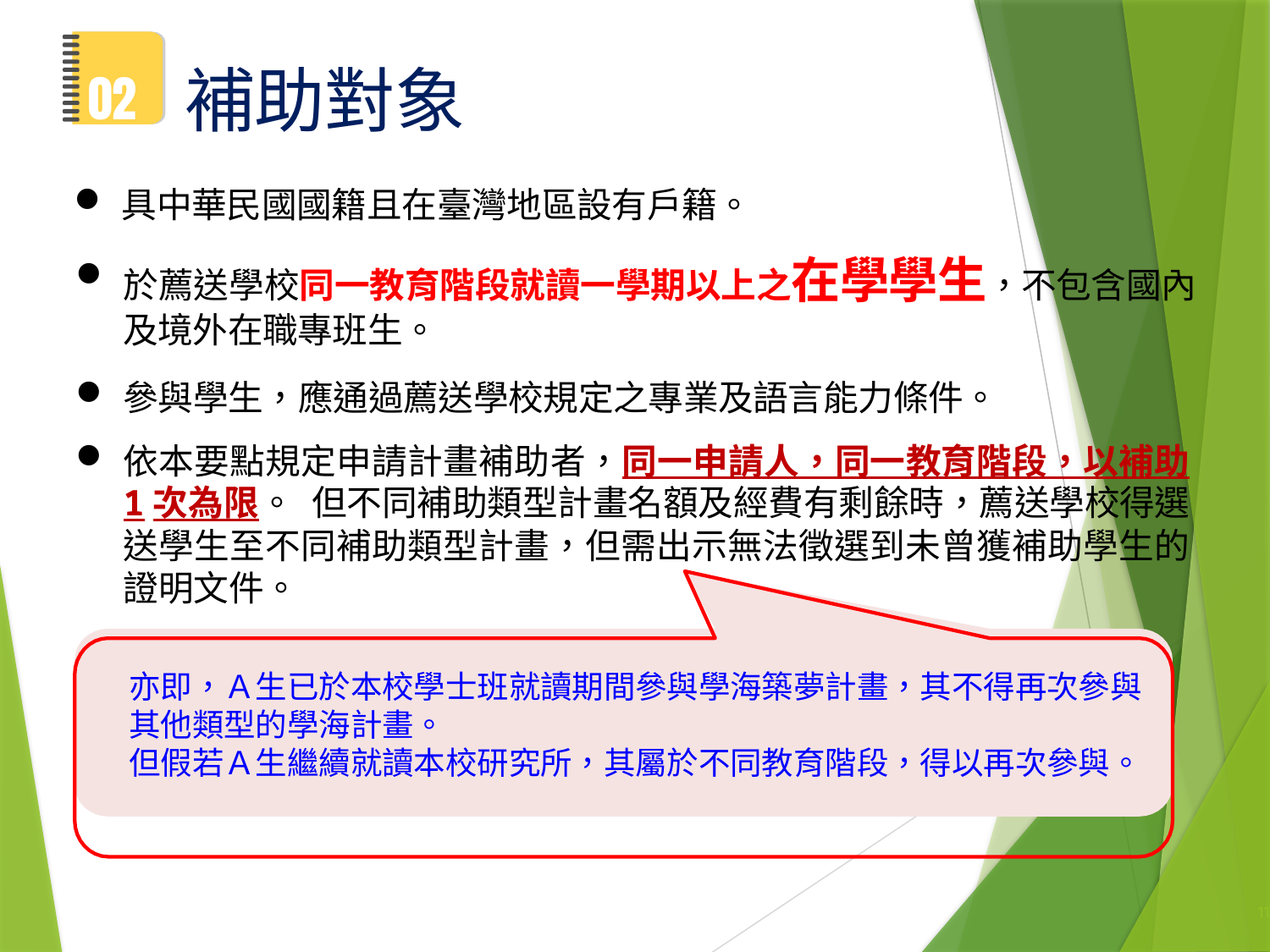

# 02	補助對象
具中華民國國籍且在臺灣地區設有戶籍。
於薦送學校同一教育階段就讀一學期以上之在學學生，不包含國內及境外在職專班生。
參與學生，應通過薦送學校規定之專業及語言能力條件。
依本要點規定申請計畫補助者，同一申請人，同一教育階段，以補助 1次為限。 但不同補助類型計畫名額及經費有剩餘時，薦送學校得選送學生至不同補助類型計畫，但需出示無法徵選到未曾獲補助學生的證明文件。

亦即，Ａ生已於本校學士班就讀期間參與學海築夢計畫，其不得再次參與其他類型的學海計畫。
但假若Ａ生繼續就讀本校研究所，其屬於不同教育階段，得以再次參與。

11